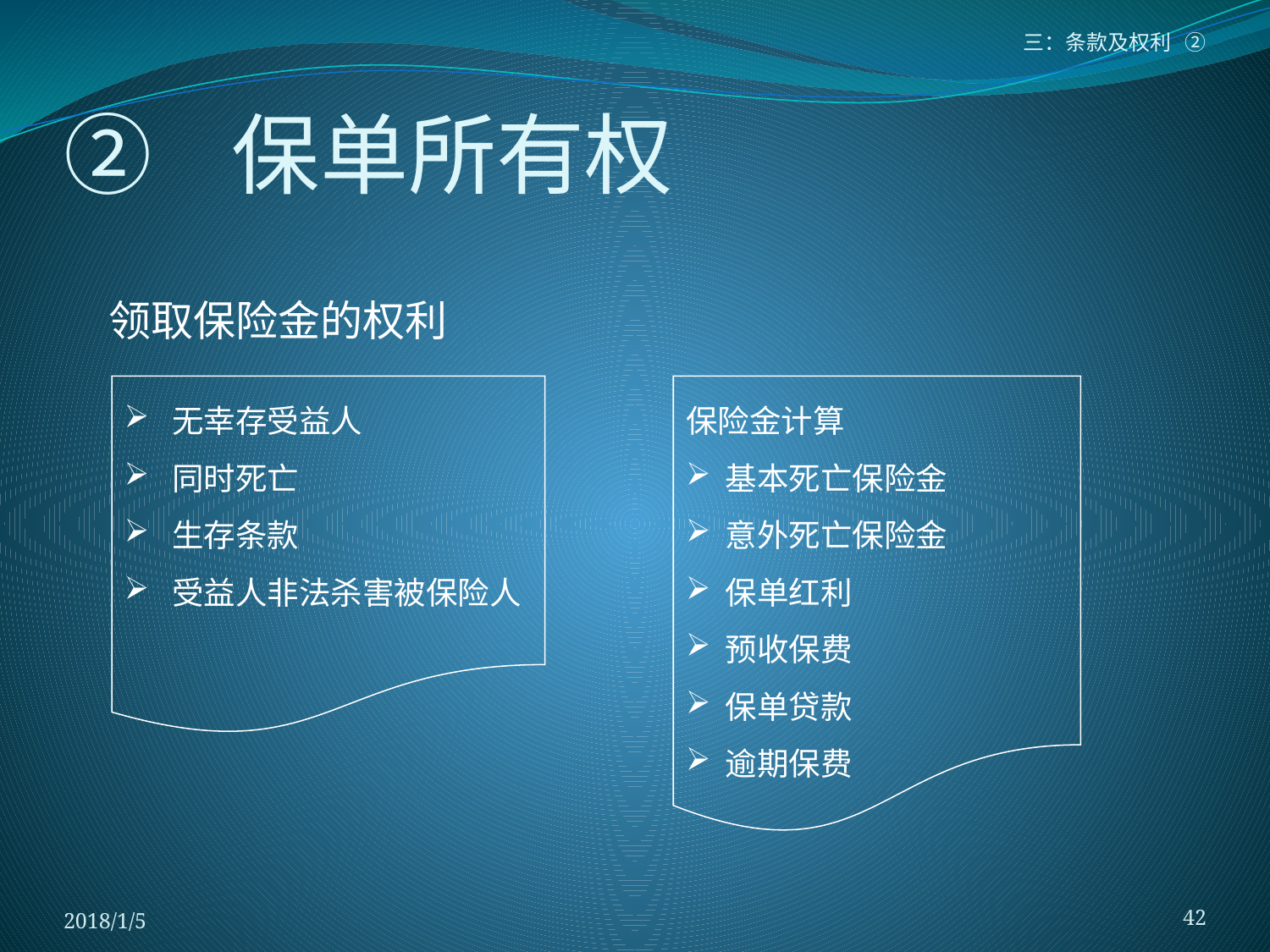

三：条款及权利   ②
# ②   保单所有权
领取保险金的权利
保险金计算
基本死亡保险金
意外死亡保险金
保单红利
预收保费
保单贷款
逾期保费
无幸存受益人
同时死亡
生存条款
受益人非法杀害被保险人
2018/1/5
42